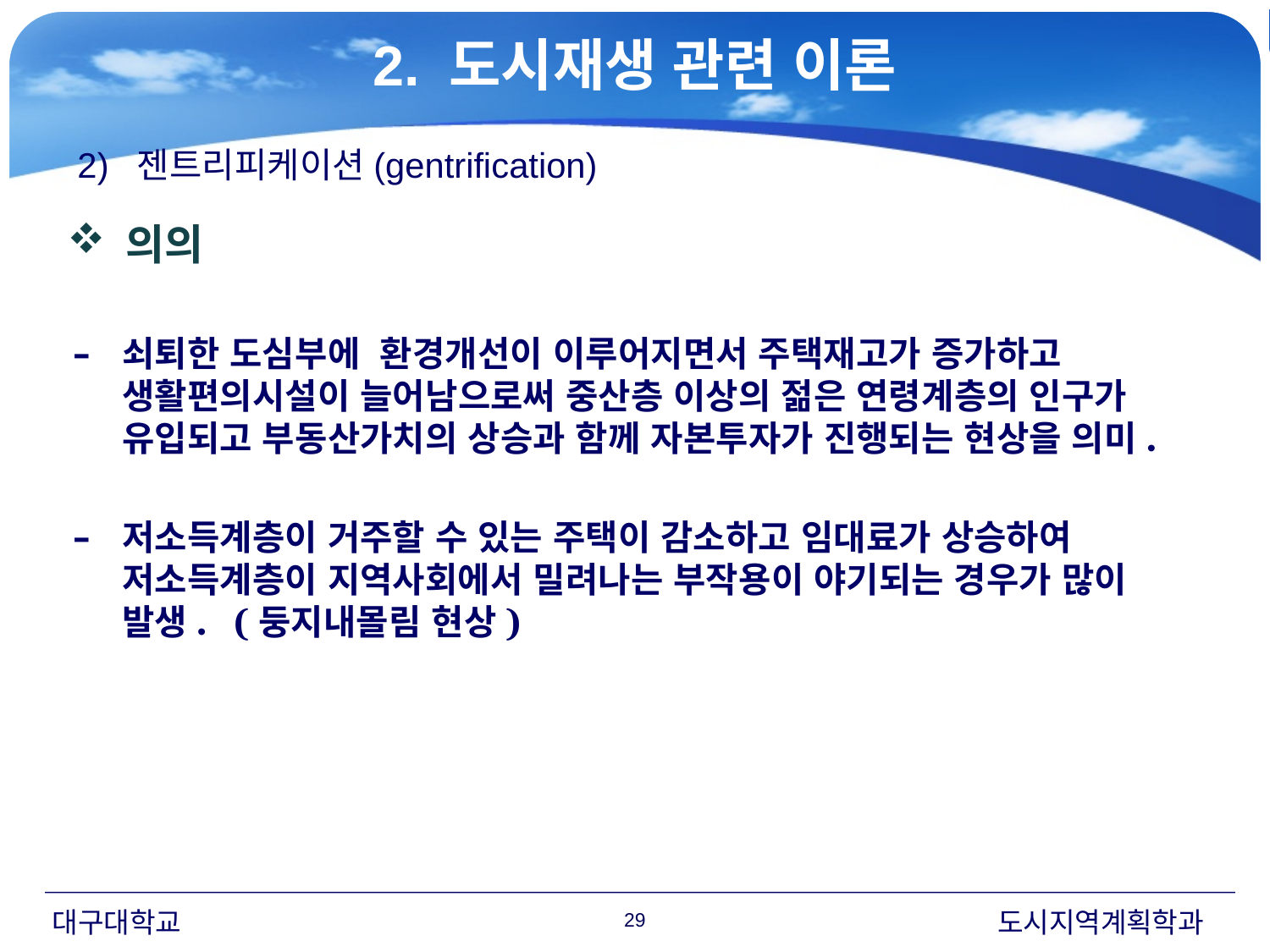

2. 도시재생 관련 이론
#
2)  젠트리피케이션(gentrification)
 의의

쇠퇴한 도심부에  환경개선이 이루어지면서 주택재고가 증가하고 생활편의시설이 늘어남으로써 중산층 이상의 젊은 연령계층의 인구가 유입되고 부동산가치의 상승과 함께 자본투자가 진행되는 현상을 의미.

저소득계층이 거주할 수 있는 주택이 감소하고 임대료가 상승하여 저소득계층이 지역사회에서 밀려나는 부작용이 야기되는 경우가 많이 발생.   (둥지내몰림 현상)